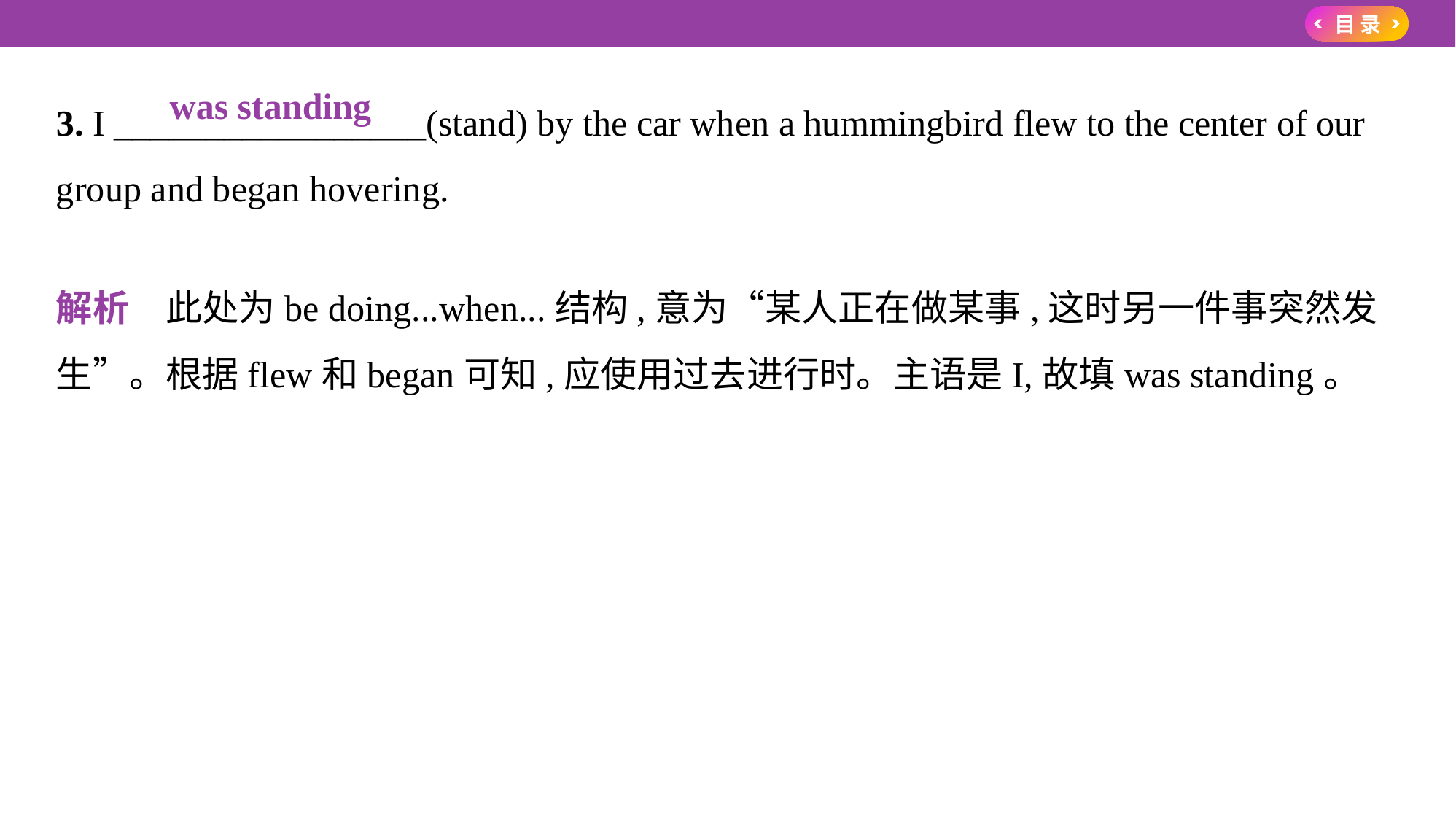

3. I _________________(stand) by the car when a hummingbird flew to the center of our
group and began hovering.

解析　此处为be doing...when...结构,意为“某人正在做某事,这时另一件事突然发
生”。根据flew和began可知,应使用过去进行时。主语是I,故填was standing。
　was standing